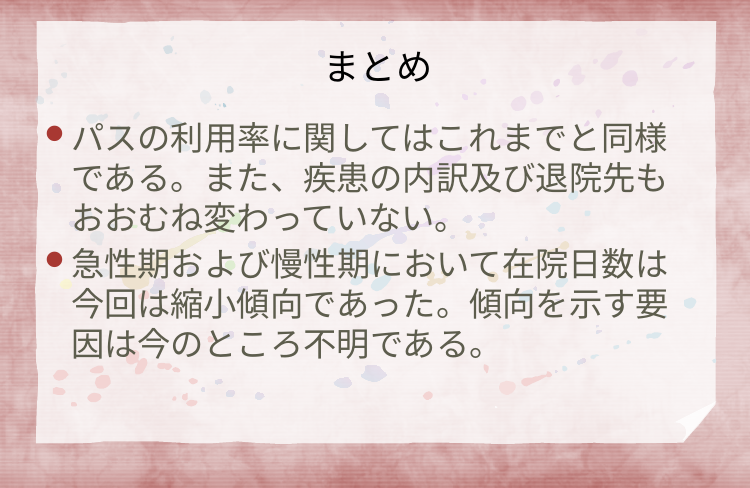

# まとめ
パスの利用率に関してはこれまでと同様である。また、疾患の内訳及び退院先もおおむね変わっていない。
急性期および慢性期において在院日数は今回は縮小傾向であった。傾向を示す要因は今のところ不明である。